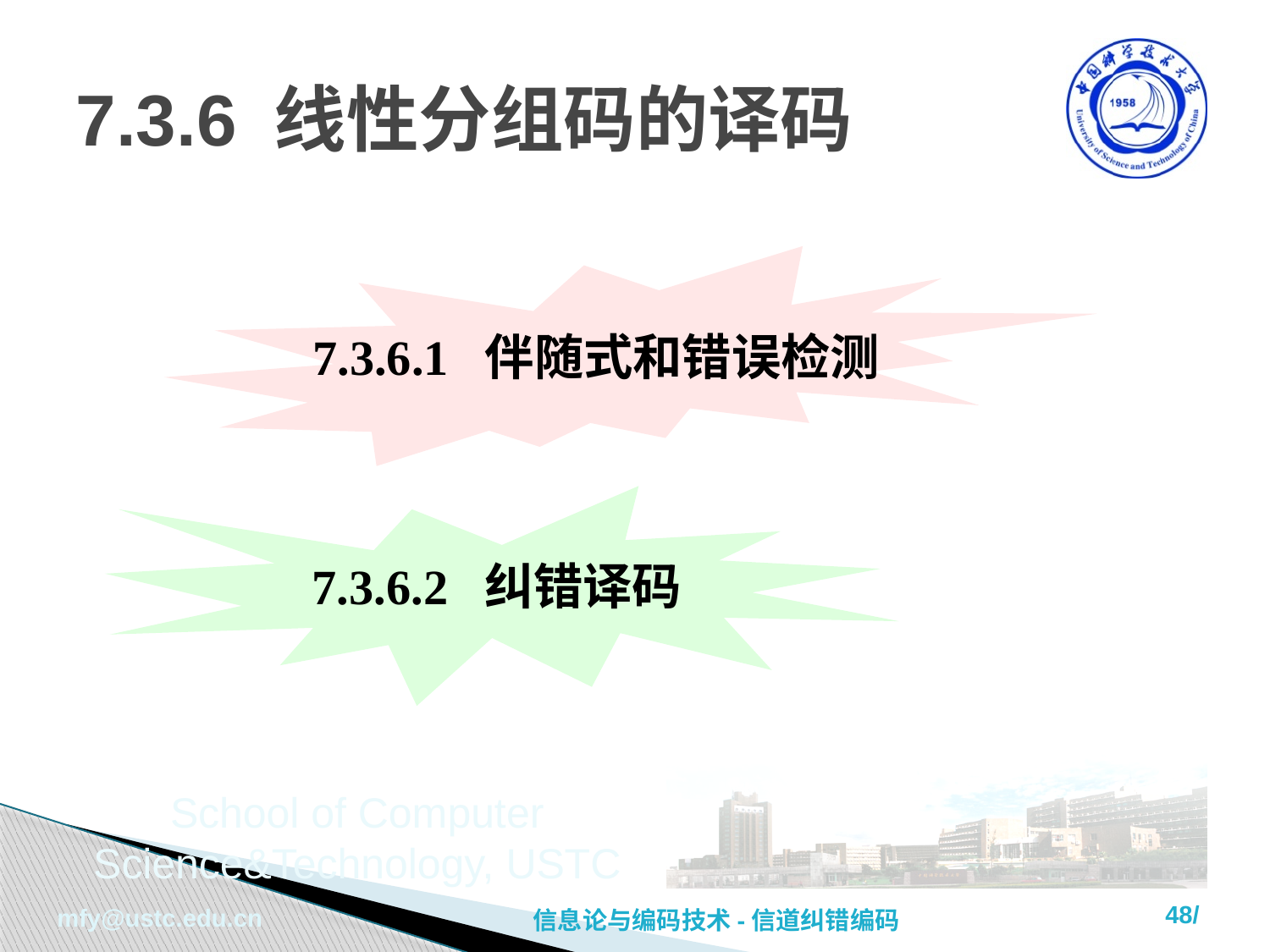

# 7.3.6 线性分组码的译码
7.3.6.1  伴随式和错误检测
7.3.6.2  纠错译码